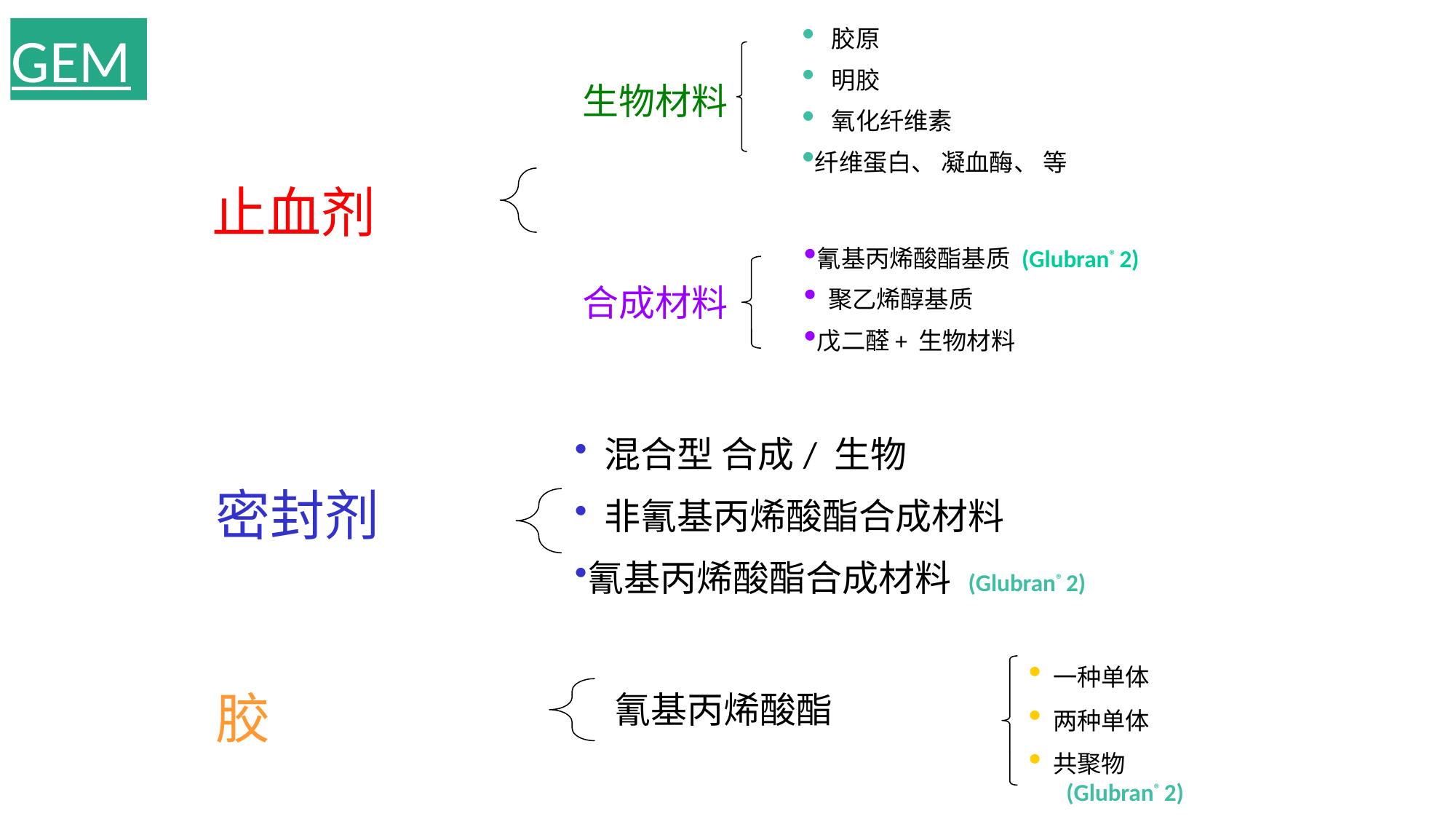

GEM

  胶原
  明胶
  氧化纤维素
纤维蛋白、 凝血酶、 等

生物材料

止血剂
氰基丙烯酸酯基质 (Glubran® 2)
 聚乙烯醇基质
戊二醛+ 生物材料

合成材料
 混合型 合成/ 生物
 非氰基丙烯酸酯合成材料
氰基丙烯酸酯合成材料 (Glubran® 2)

密封剂

 一种单体
 两种单体
 共聚物

胶

氰基丙烯酸酯
(Glubran® 2)